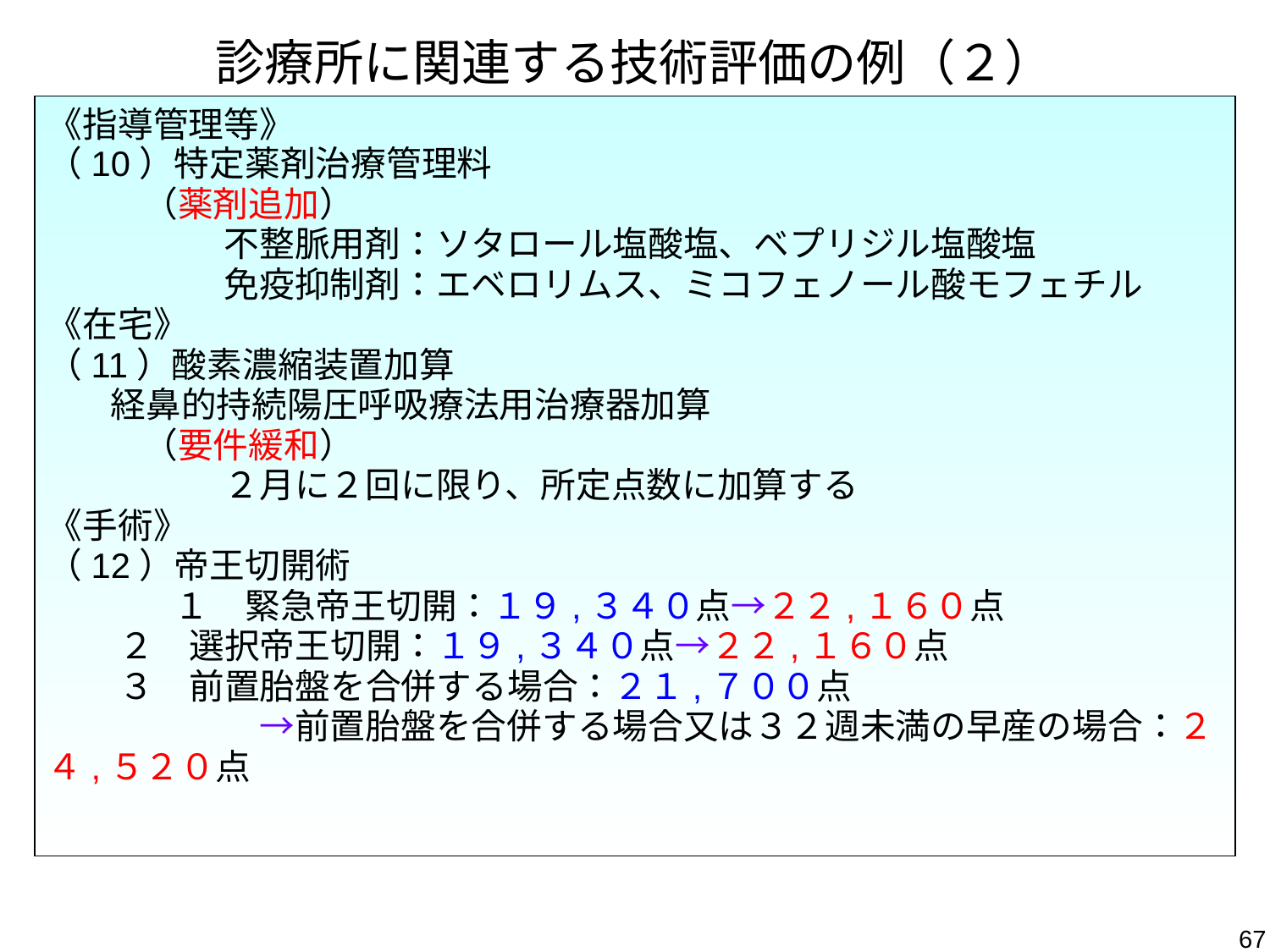

診療所に関連する技術評価の例（２）
《指導管理等》
（10）特定薬剤治療管理料
　　　（薬剤追加）
　　　　　不整脈用剤：ソタロール塩酸塩、ベプリジル塩酸塩
　　　　　免疫抑制剤：エベロリムス、ミコフェノール酸モフェチル
《在宅》
（11）酸素濃縮装置加算
       経鼻的持続陽圧呼吸療法用治療器加算
　　　（要件緩和）
　　　　　２月に２回に限り、所定点数に加算する
《手術》
（12）帝王切開術
　　　　１　緊急帝王切開：１９,３４０点→２２,１６０点
        ２　選択帝王切開：１９,３４０点→２２,１６０点
        ３　前置胎盤を合併する場合：２１,７００点
　　　　　　→前置胎盤を合併する場合又は３２週未満の早産の場合：２４,５２０点

67